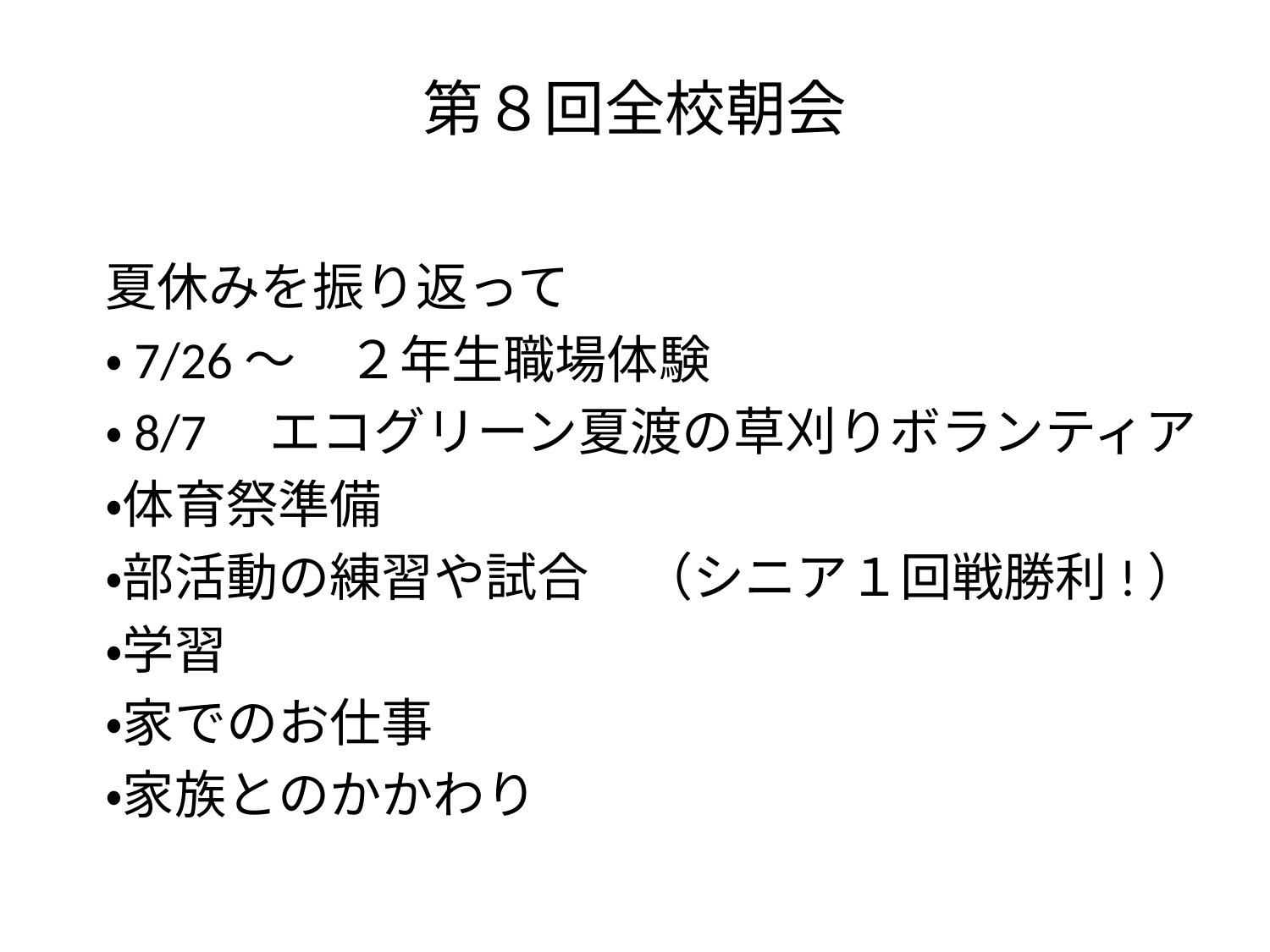

#
第８回全校朝会
夏休みを振り返って
・7/26～　２年生職場体験
・8/7　エコグリーン夏渡の草刈りボランティア
・体育祭準備
・部活動の練習や試合　（シニア１回戦勝利!）
・学習
・家でのお仕事
・家族とのかかわり